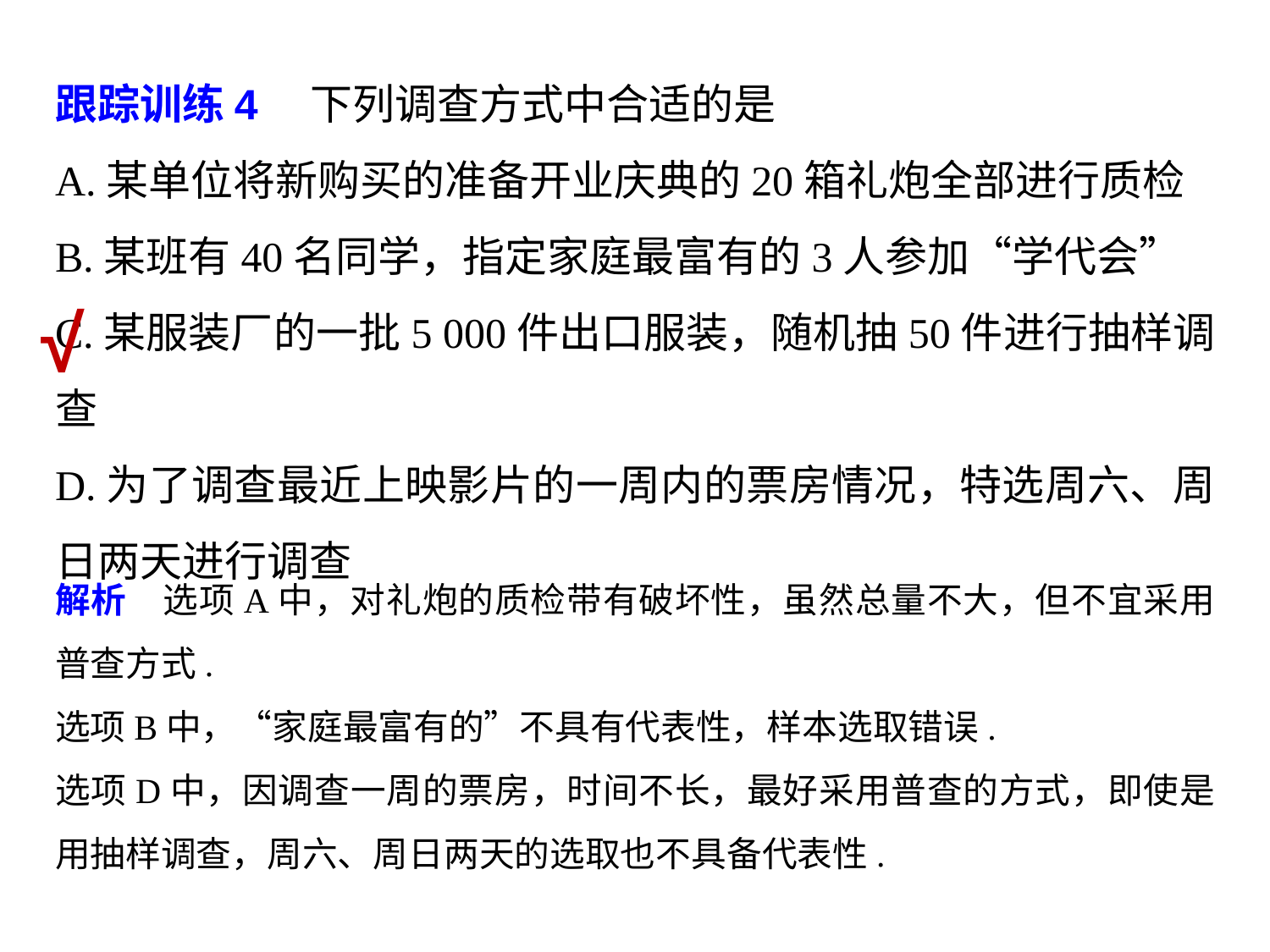

跟踪训练4　下列调查方式中合适的是
A.某单位将新购买的准备开业庆典的20箱礼炮全部进行质检
B.某班有40名同学，指定家庭最富有的3人参加“学代会”
C.某服装厂的一批5 000件出口服装，随机抽50件进行抽样调查
D.为了调查最近上映影片的一周内的票房情况，特选周六、周日两天进行调查
√
解析　选项A中，对礼炮的质检带有破坏性，虽然总量不大，但不宜采用普查方式.
选项B中，“家庭最富有的”不具有代表性，样本选取错误.
选项D中，因调查一周的票房，时间不长，最好采用普查的方式，即使是用抽样调查，周六、周日两天的选取也不具备代表性.